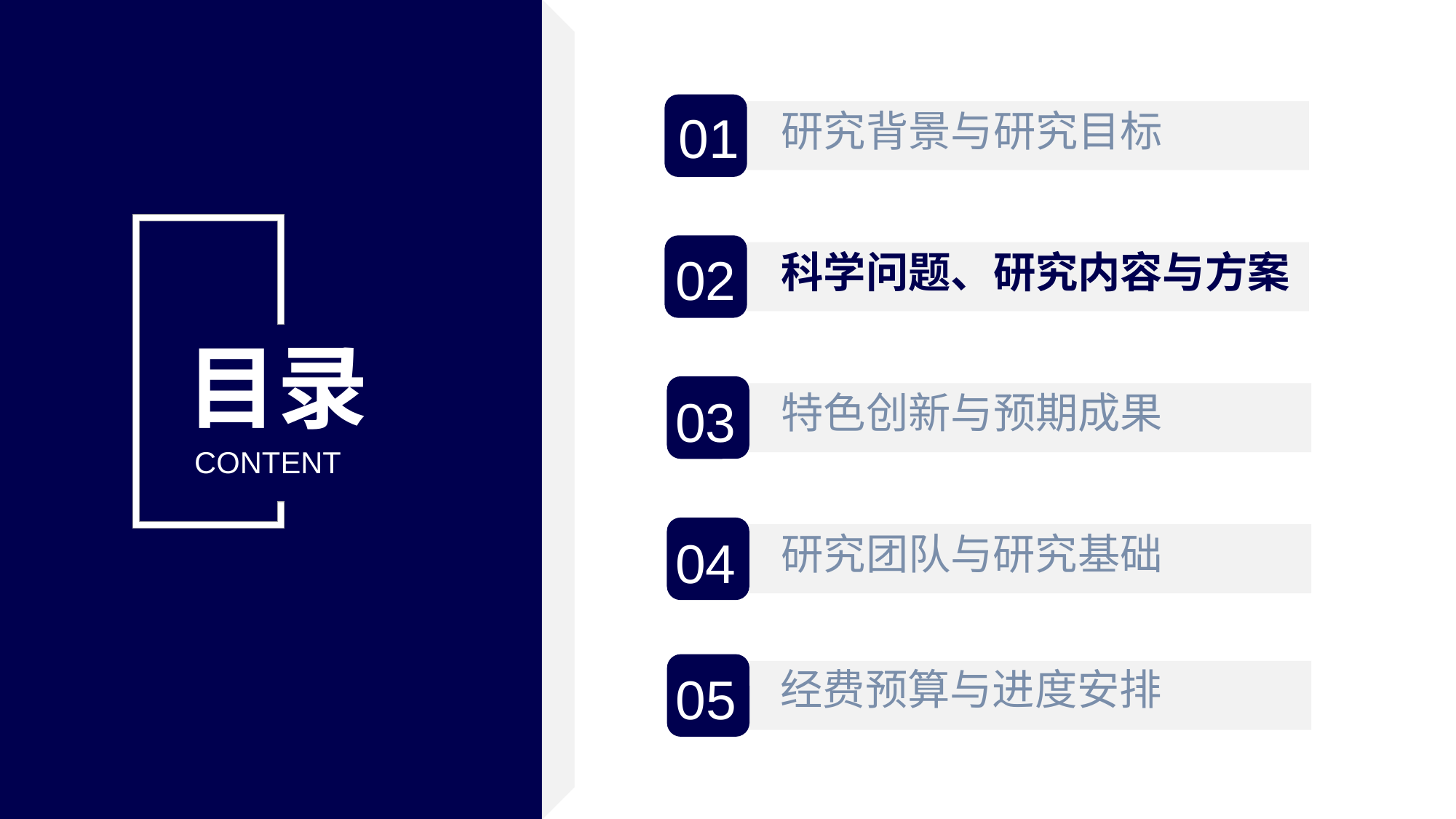

研究背景与研究目标
科学问题、研究内容与方案
特色创新与预期成果
研究团队与研究基础
经费预算与进度安排